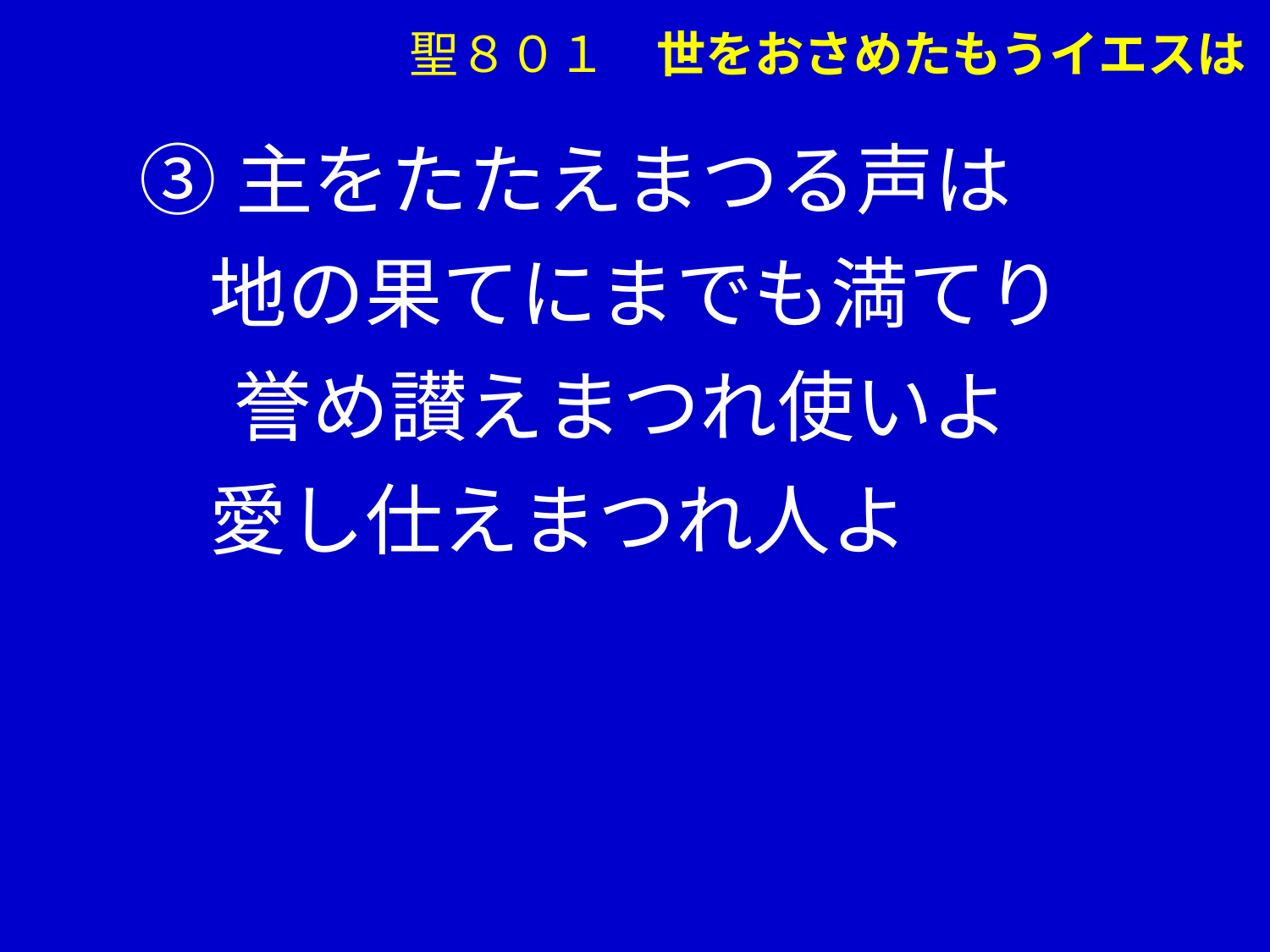

聖８０１　世をおさめたもうイエスは
③主をたたえまつる声は
   地の果てにまでも満てり
　 誉め讃えまつれ使いよ
   愛し仕えまつれ人よ